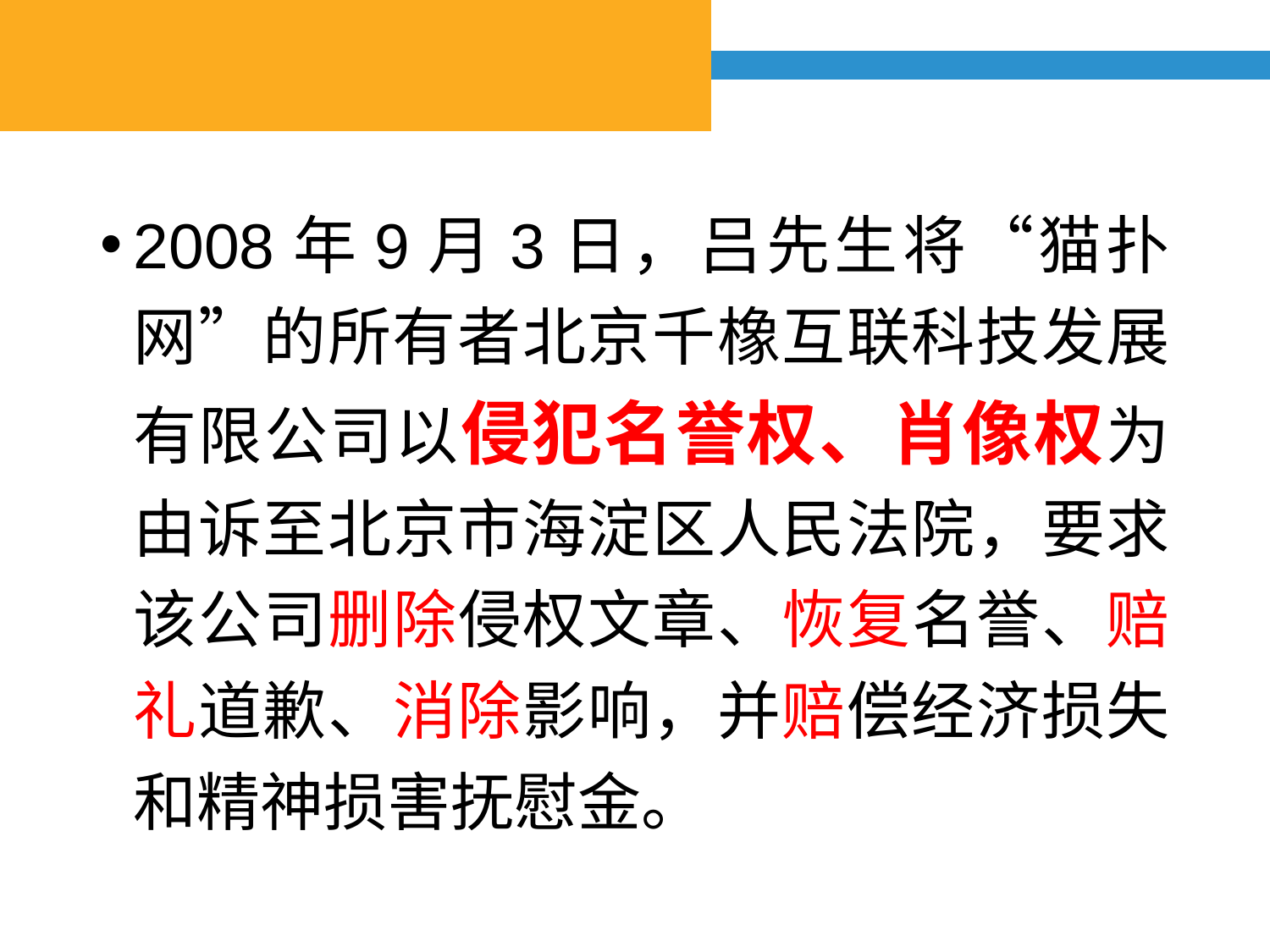

#
2008年9月3日，吕先生将“猫扑网”的所有者北京千橡互联科技发展有限公司以侵犯名誉权、肖像权为由诉至北京市海淀区人民法院，要求该公司删除侵权文章、恢复名誉、赔礼道歉、消除影响，并赔偿经济损失和精神损害抚慰金。